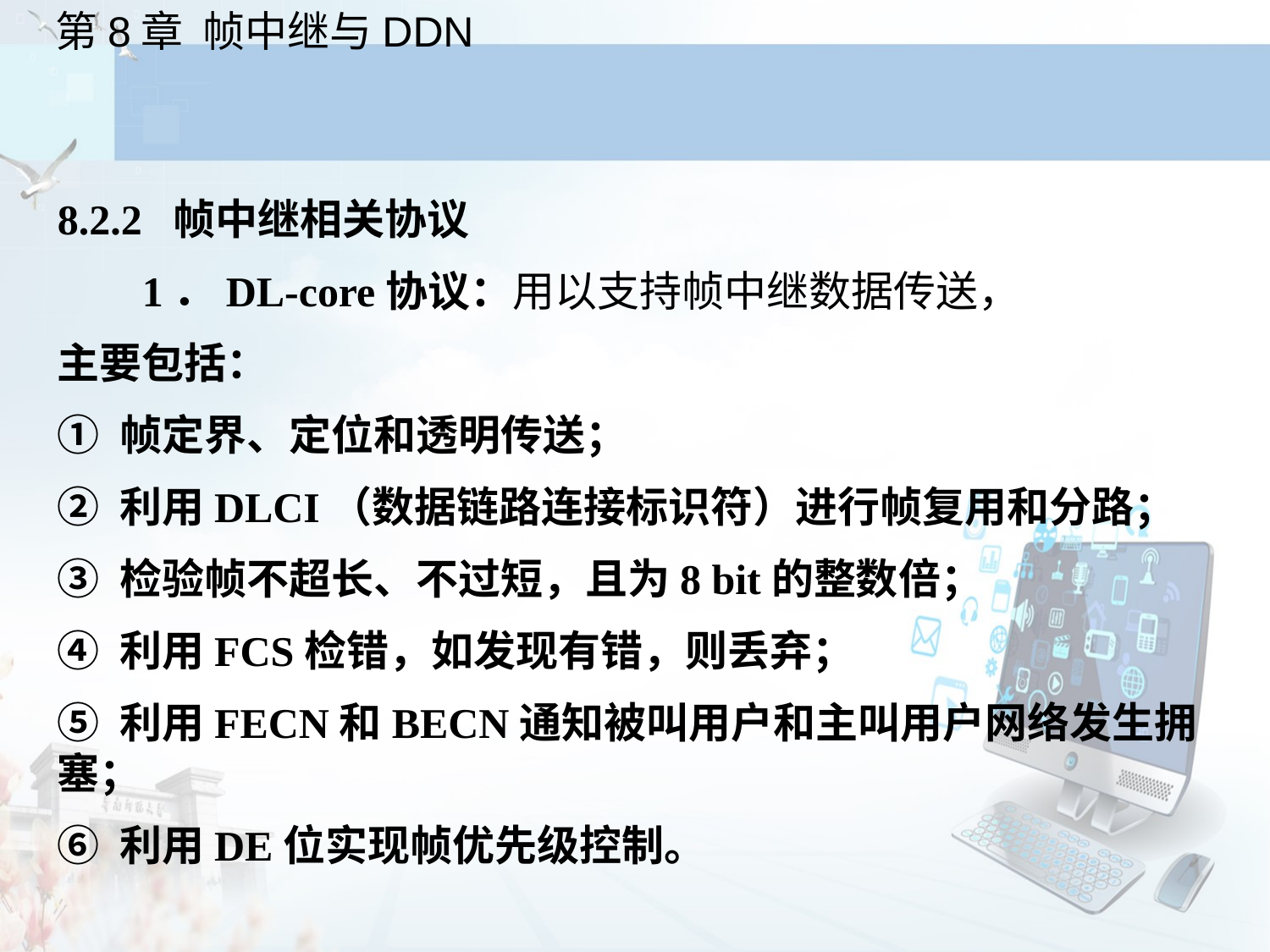

8.2.2  帧中继相关协议
        1．DL-core协议：用以支持帧中继数据传送，
主要包括：
① 帧定界、定位和透明传送；
② 利用DLCI（数据链路连接标识符）进行帧复用和分路；
③ 检验帧不超长、不过短，且为8 bit的整数倍；
④ 利用FCS检错，如发现有错，则丢弃；
⑤ 利用FECN和BECN通知被叫用户和主叫用户网络发生拥塞；
⑥ 利用DE位实现帧优先级控制。